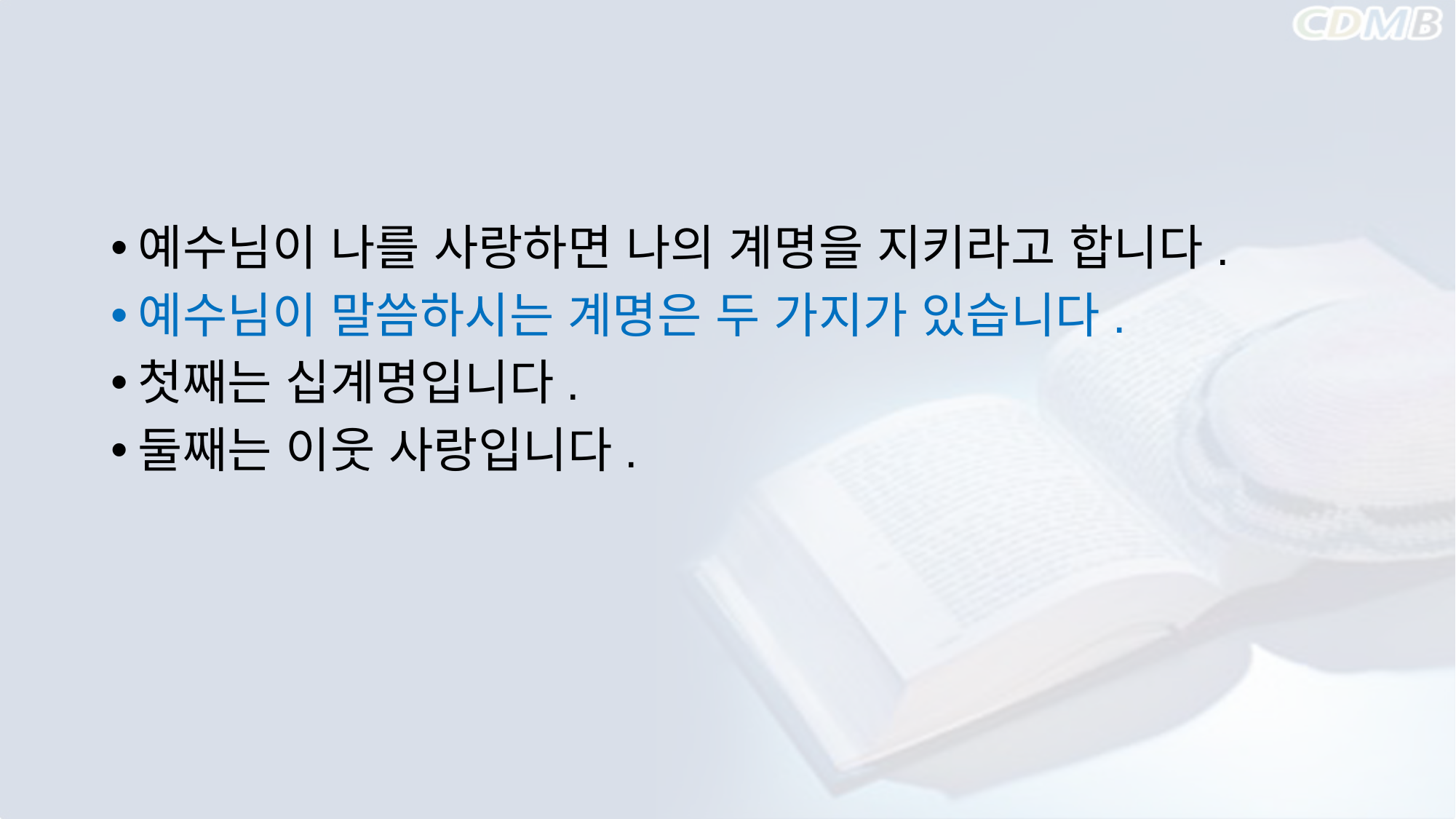

#
예수님이 나를 사랑하면 나의 계명을 지키라고 합니다.
예수님이 말씀하시는 계명은 두 가지가 있습니다.
첫째는 십계명입니다.
둘째는 이웃 사랑입니다.